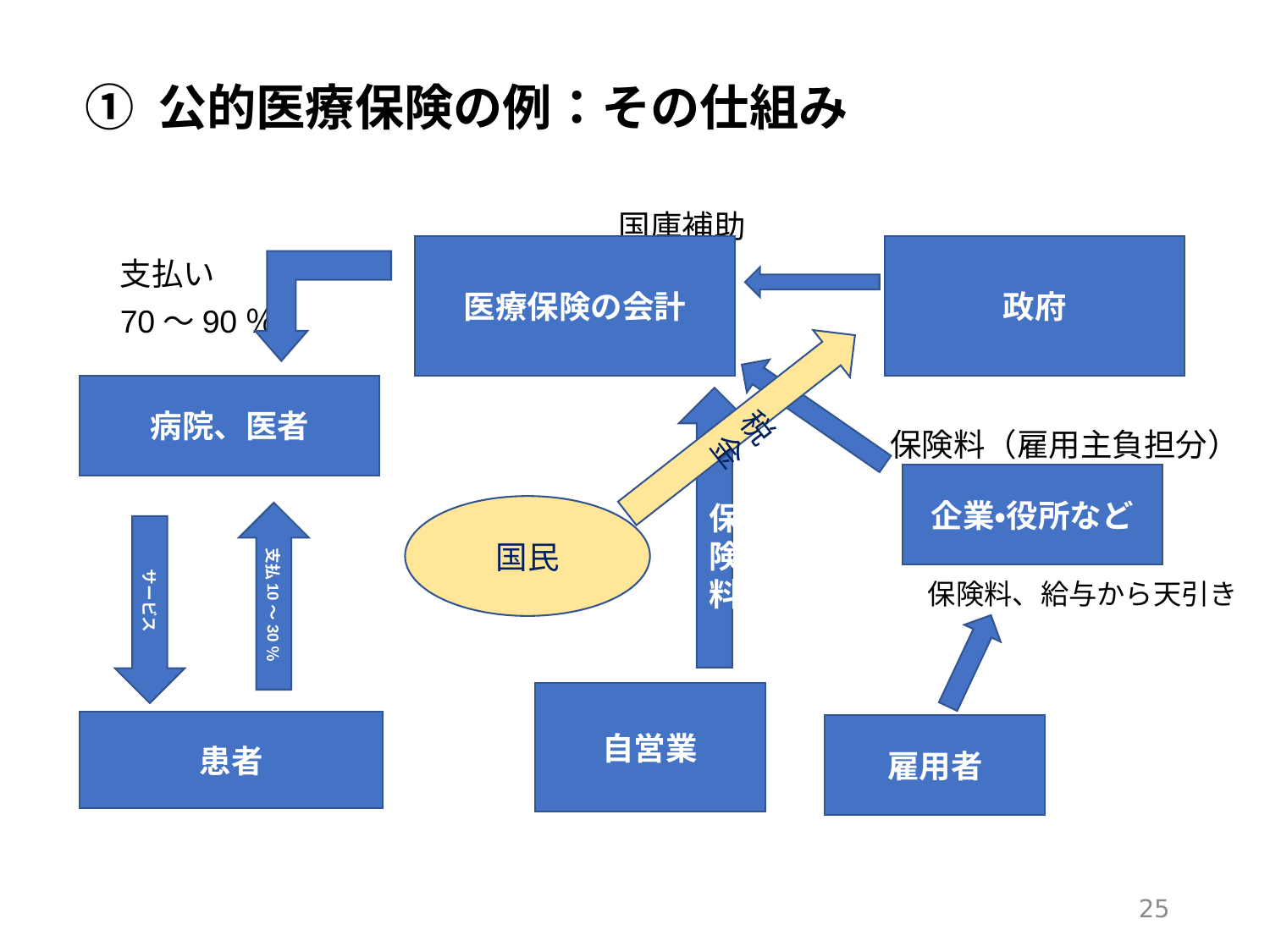

① 公的医療保険の例：その仕組み

                                                                                                          国庫補助
支払い
70～90％

　　　　　　　　　　　　　　　　　　　　　　　　　　　　　　　　　　　　　　　　　　　　　保険料、給与から天引き

医療保険の会計
政府

税金

病院、医者
　保険料
保険料（雇用主負担分）
企業・役所など
国民
支払10～30％
サービス

自営業
患者
雇用者
25